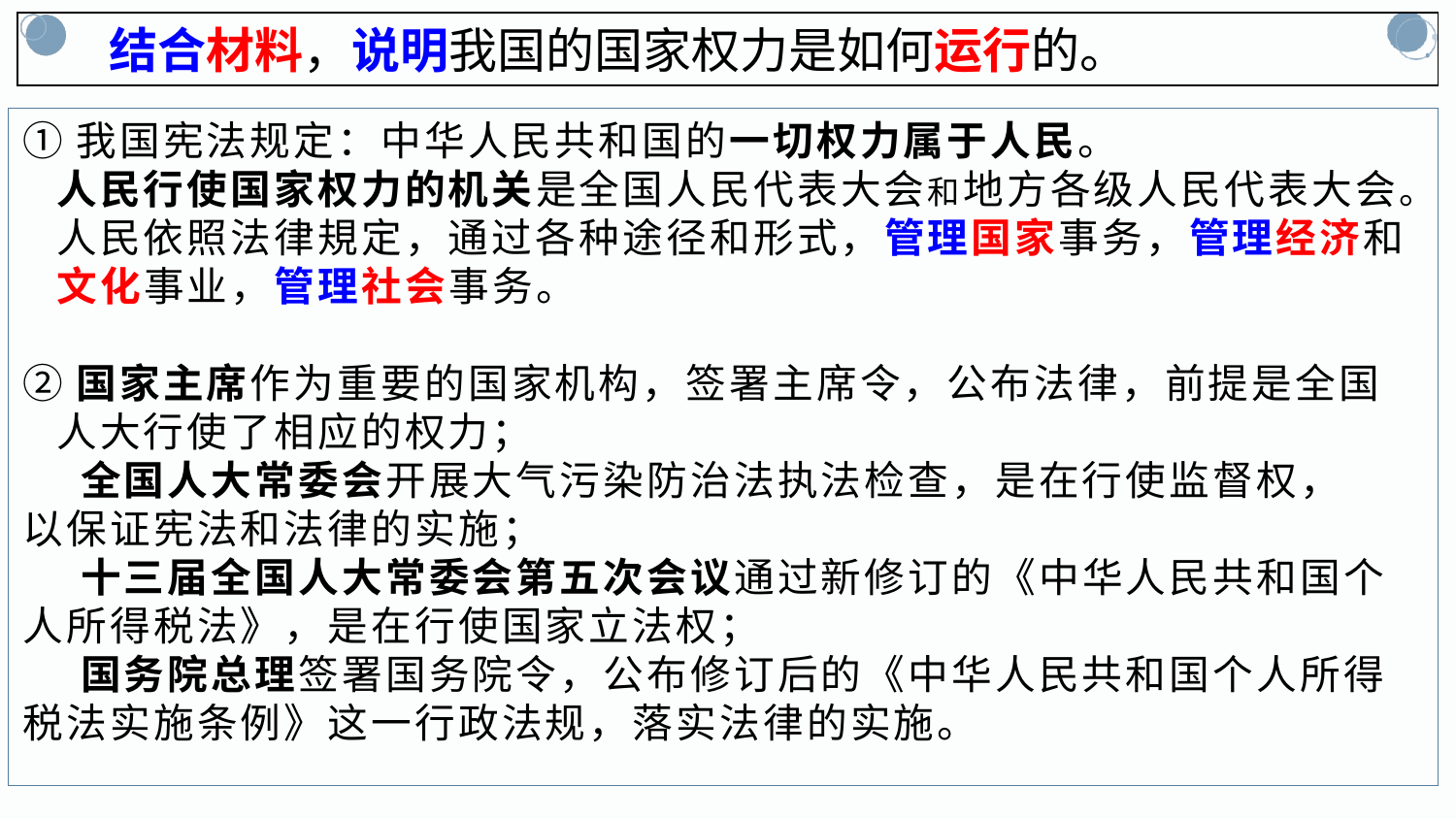

结合材料，说明我国的国家权力是如何运行的。
①我国宪法规定：中华人民共和国的一切权力属于人民。
  人民行使国家权力的机关是全国人民代表大会和地方各级人民代表大会。
  人民依照法律規定，通过各种途径和形式，管理国家事务，管理经济和
  文化事业，管理社会事务。

②国家主席作为重要的国家机构，签署主席令，公布法律，前提是全国
  人大行使了相应的权力；
    全国人大常委会开展大气污染防治法执法检查，是在行使监督权，
以保证宪法和法律的实施；
    十三届全国人大常委会第五次会议通过新修订的《中华人民共和国个人所得税法》，是在行使国家立法权；
    国务院总理签署国务院令，公布修订后的《中华人民共和国个人所得税法实施条例》这一行政法规，落实法律的实施。